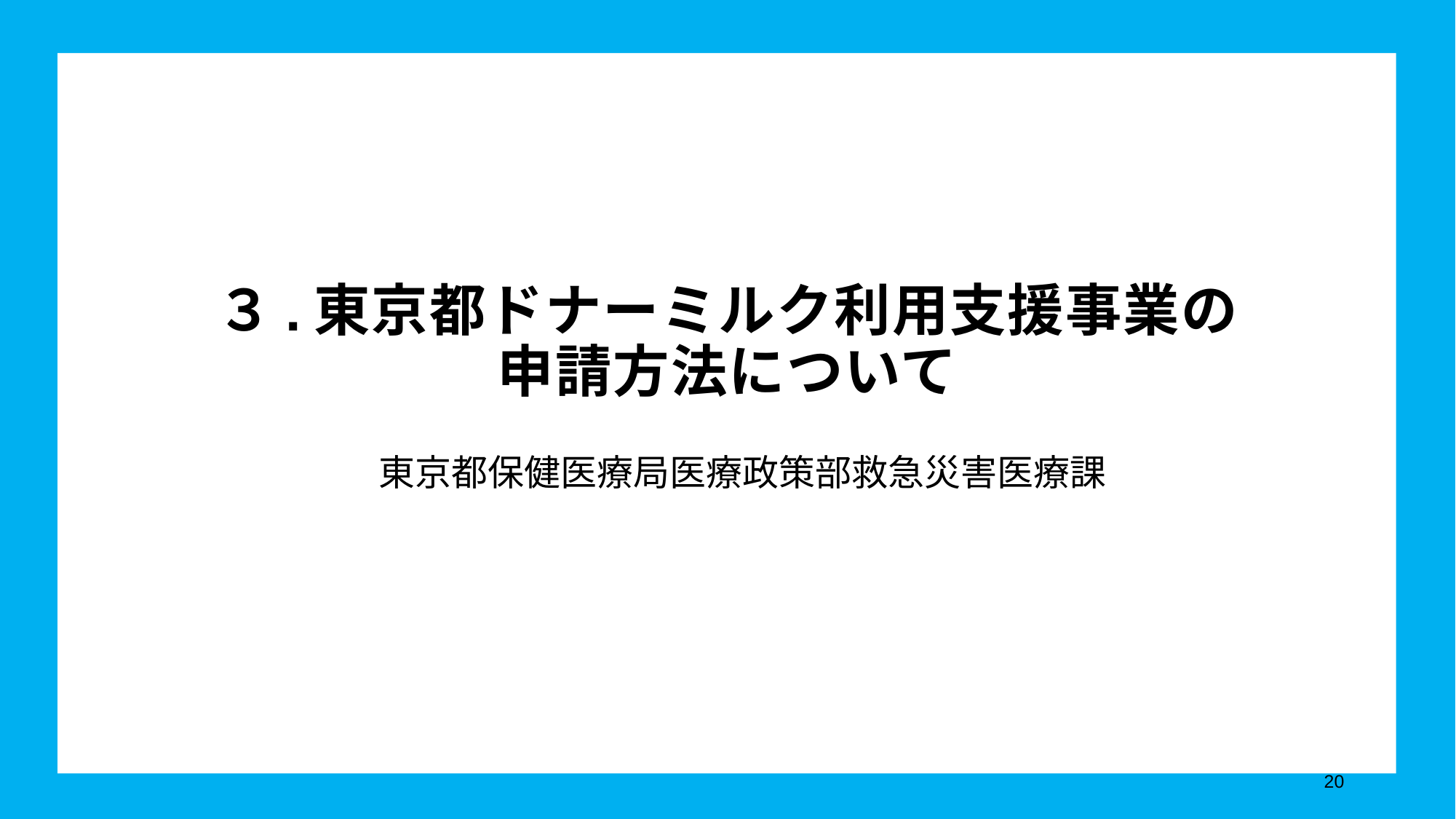

#

３.東京都ドナーミルク利用支援事業の
申請方法について
東京都保健医療局医療政策部救急災害医療課
20